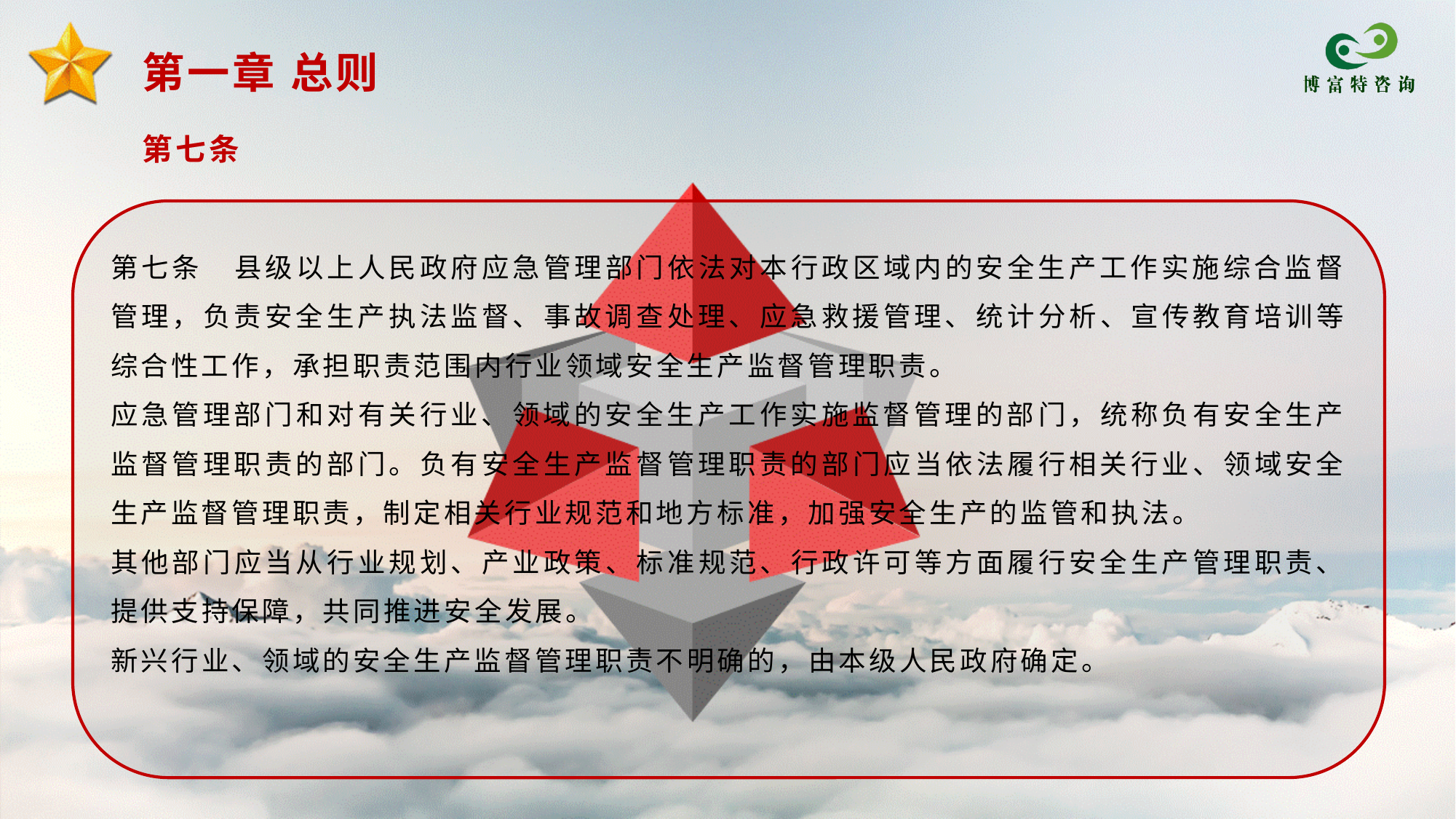

第一章 总则
第七条
第七条　县级以上人民政府应急管理部门依法对本行政区域内的安全生产工作实施综合监督管理，负责安全生产执法监督、事故调查处理、应急救援管理、统计分析、宣传教育培训等综合性工作，承担职责范围内行业领域安全生产监督管理职责。
应急管理部门和对有关行业、领域的安全生产工作实施监督管理的部门，统称负有安全生产监督管理职责的部门。负有安全生产监督管理职责的部门应当依法履行相关行业、领域安全生产监督管理职责，制定相关行业规范和地方标准，加强安全生产的监管和执法。
其他部门应当从行业规划、产业政策、标准规范、行政许可等方面履行安全生产管理职责、提供支持保障，共同推进安全发展。
新兴行业、领域的安全生产监督管理职责不明确的，由本级人民政府确定。